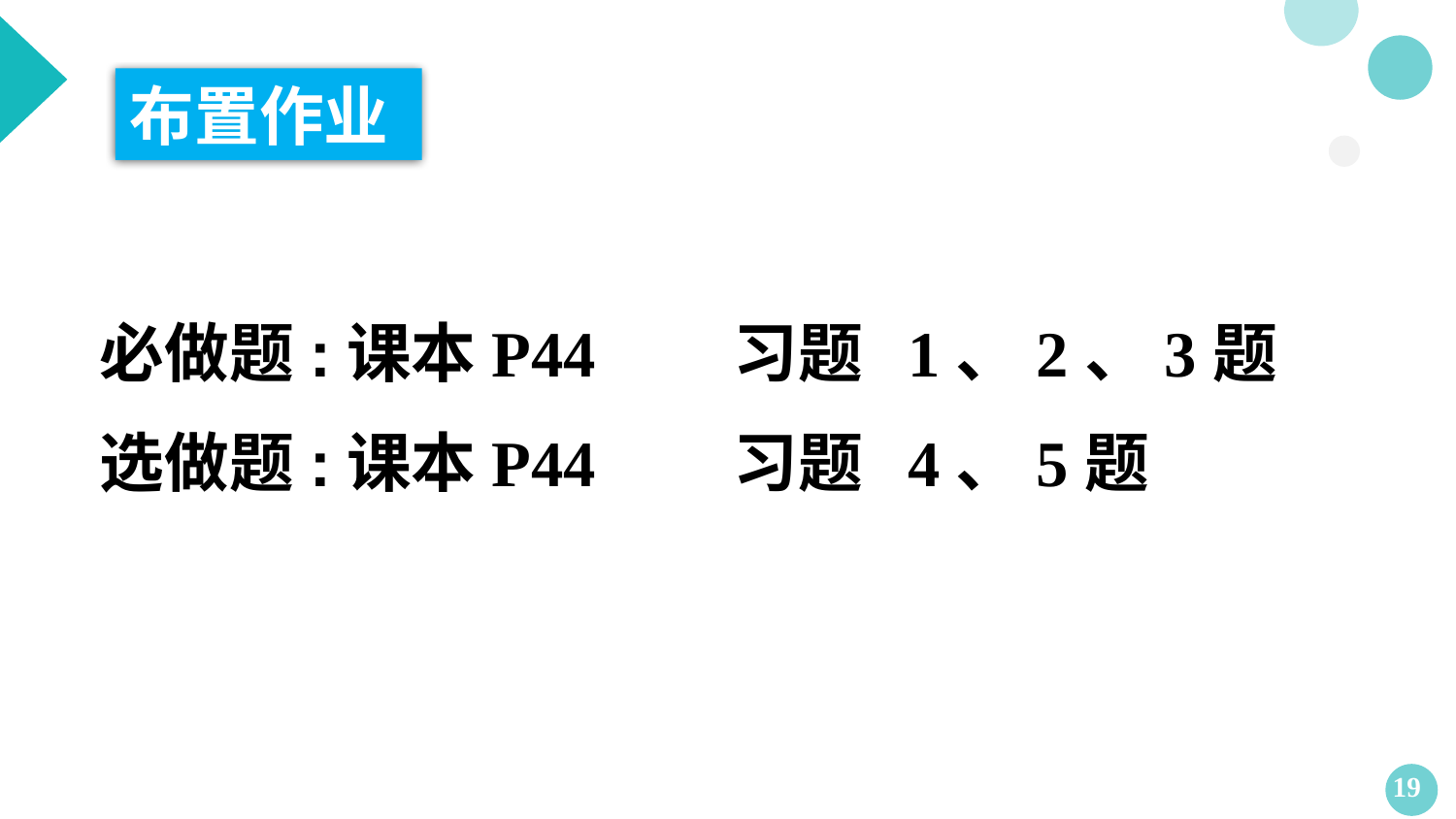

布置作业
必做题:课本P44	  习题  1、2、3题
选做题:课本P44	  习题  4、5题